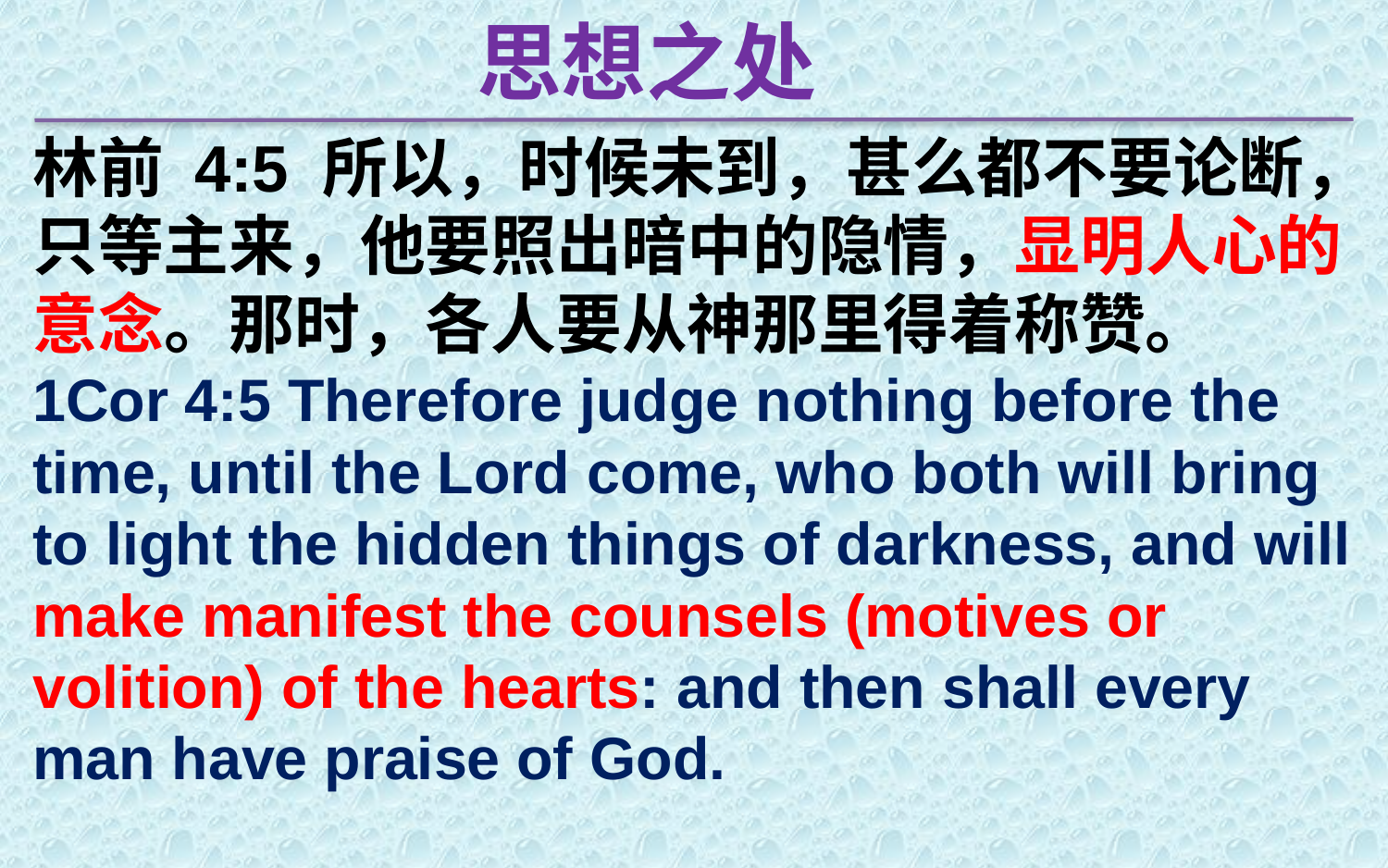

思想之处
林前 4:5 所以，时候未到，甚么都不要论断，只等主来，他要照出暗中的隐情，显明人心的意念。那时，各人要从神那里得着称赞。
1Cor 4:5 Therefore judge nothing before the time, until the Lord come, who both will bring to light the hidden things of darkness, and will make manifest the counsels (motives or volition) of the hearts: and then shall every man have praise of God.